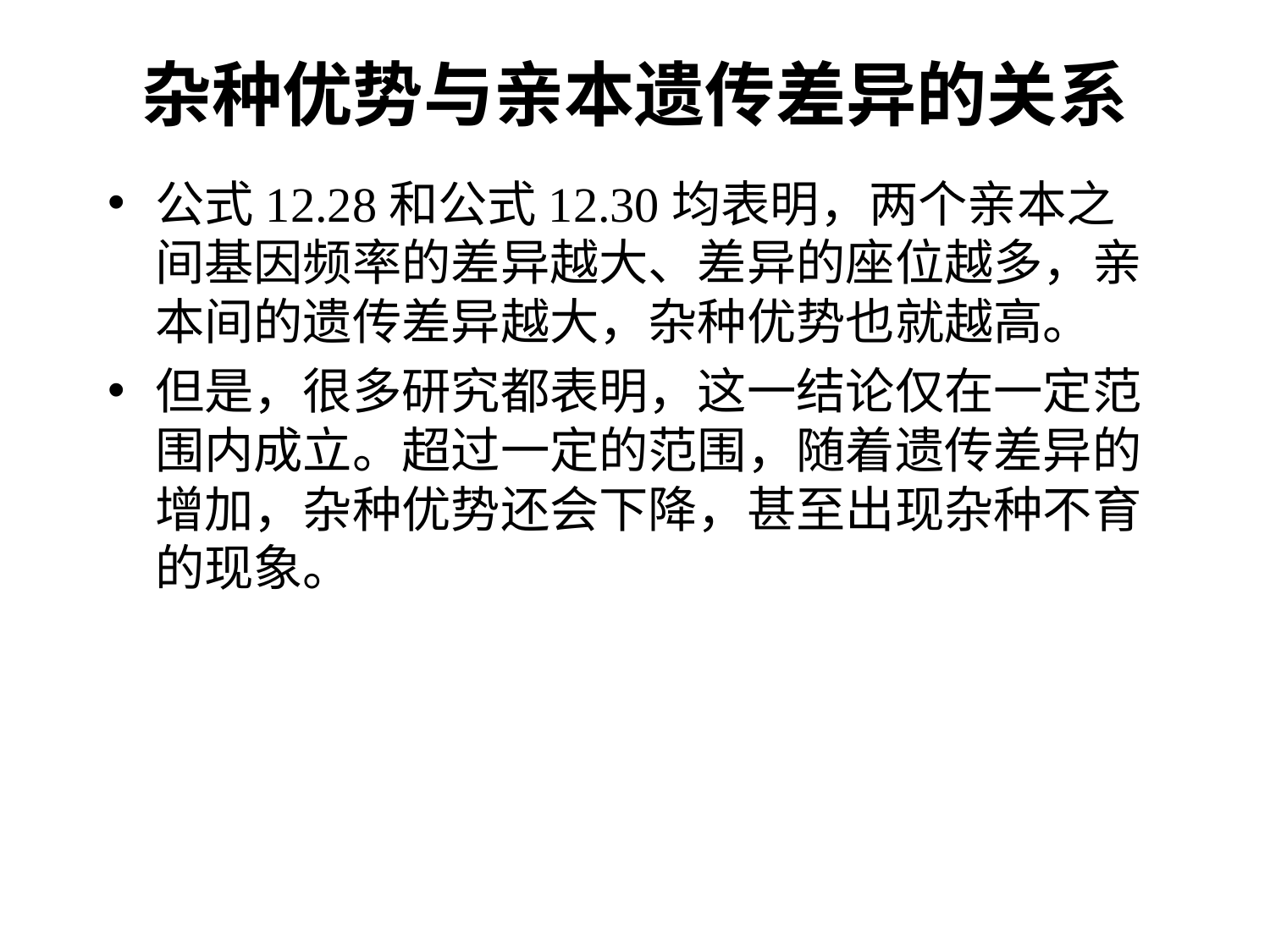

# 杂种优势与亲本遗传差异的关系
公式12.28和公式12.30均表明，两个亲本之间基因频率的差异越大、差异的座位越多，亲本间的遗传差异越大，杂种优势也就越高。
但是，很多研究都表明，这一结论仅在一定范围内成立。超过一定的范围，随着遗传差异的增加，杂种优势还会下降，甚至出现杂种不育的现象。